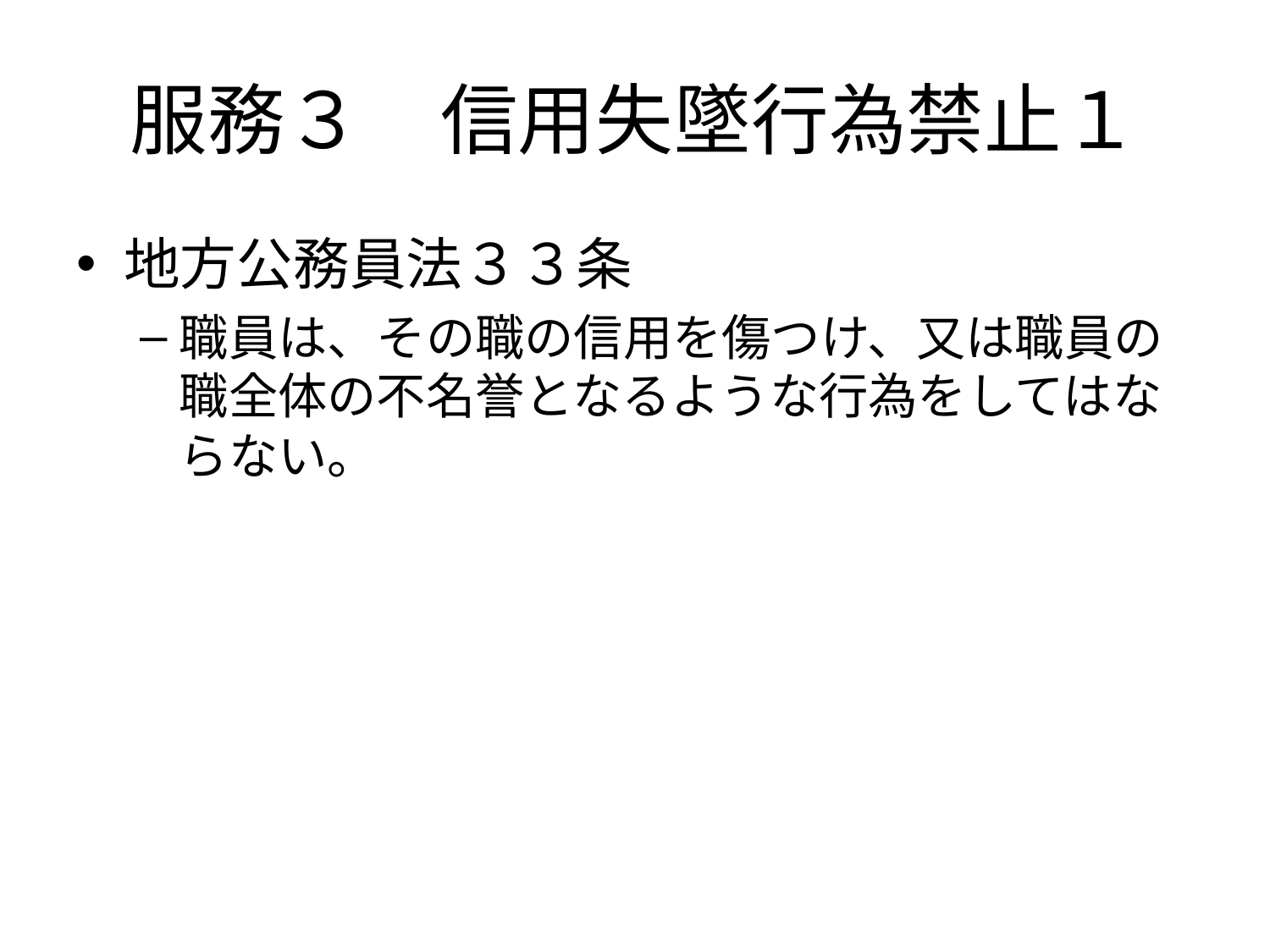

# 服務３　信用失墜行為禁止１
地方公務員法３３条
職員は、その職の信用を傷つけ、又は職員の職全体の不名誉となるような行為をしてはならない。